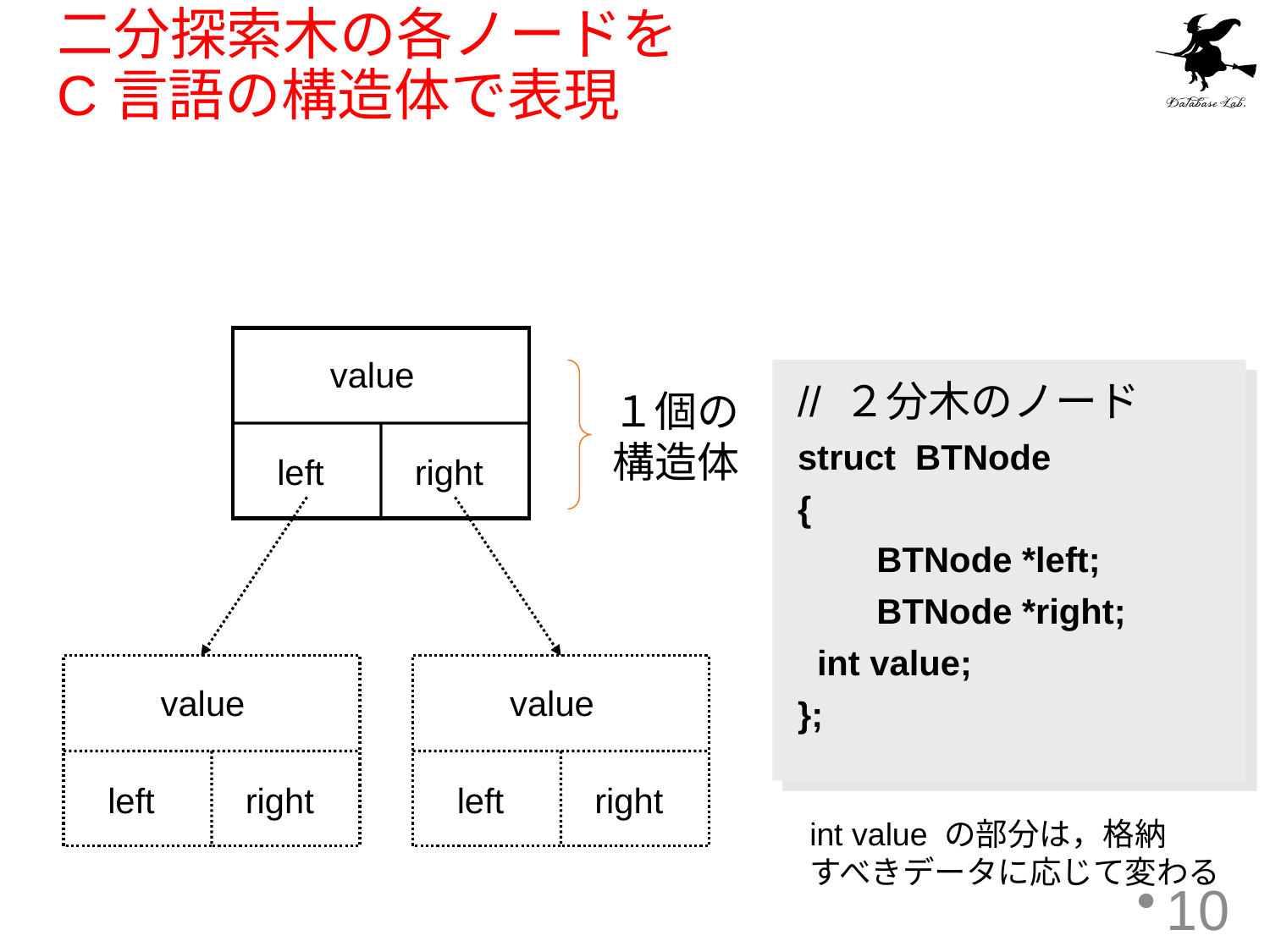

# 二分探索木の各ノードを C言語の構造体で表現

value
// ２分木のノード
struct  BTNode
{
　　BTNode *left;
　　BTNode *right;
  int value;
};

１個の
構造体

left
right

value
value

left
right
left
right
int value の部分は，格納
すべきデータに応じて変わる
10